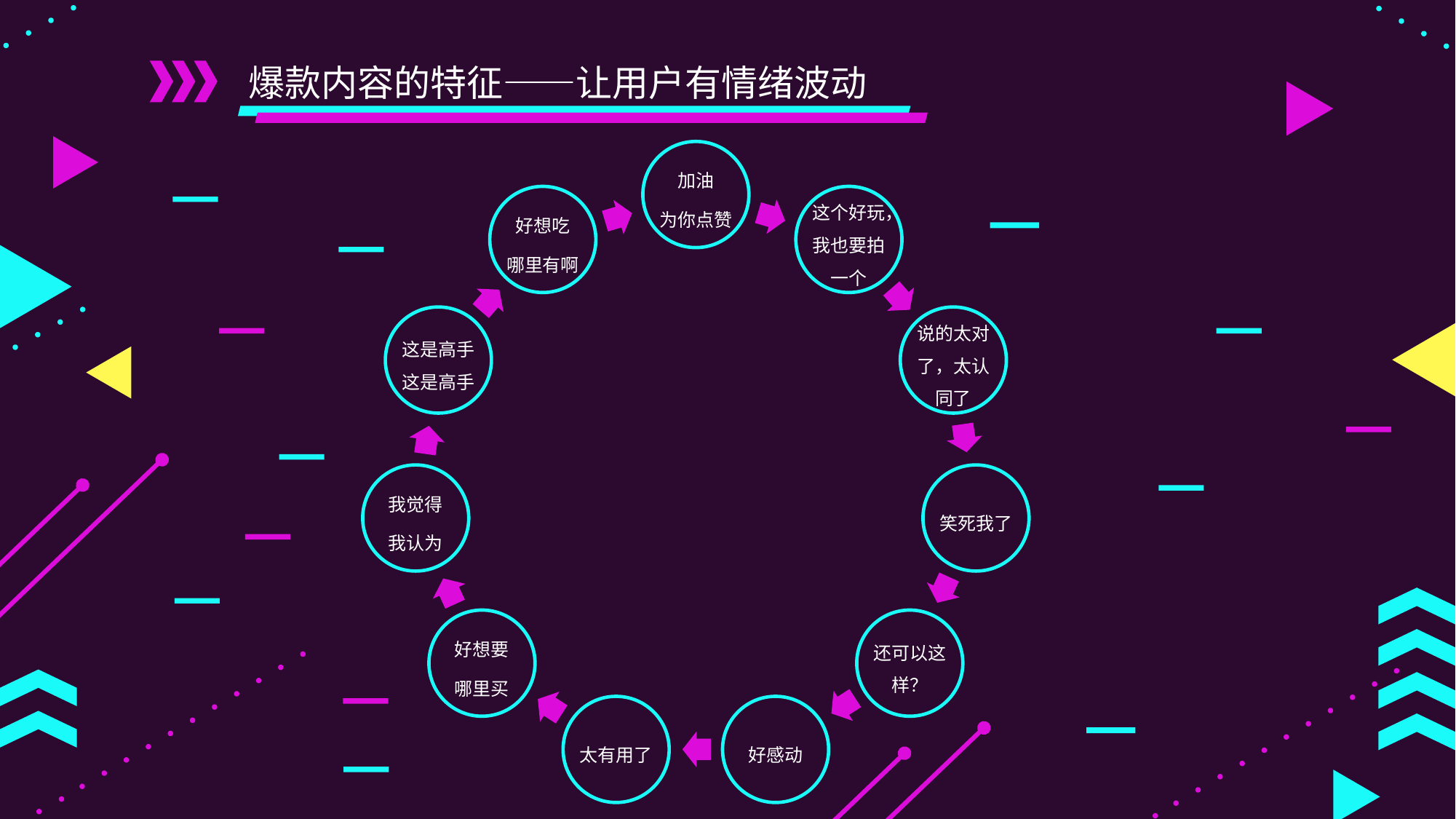

爆款内容的特征——让用户有情绪波动

加油
为你点赞
好想吃
哪里有啊
这个好玩，我也要拍一个

这是高手 这是高手
说的太对了，太认同了

我觉得
我认为
笑死我了

好想要
哪里买
还可以这样？

太有用了
好感动